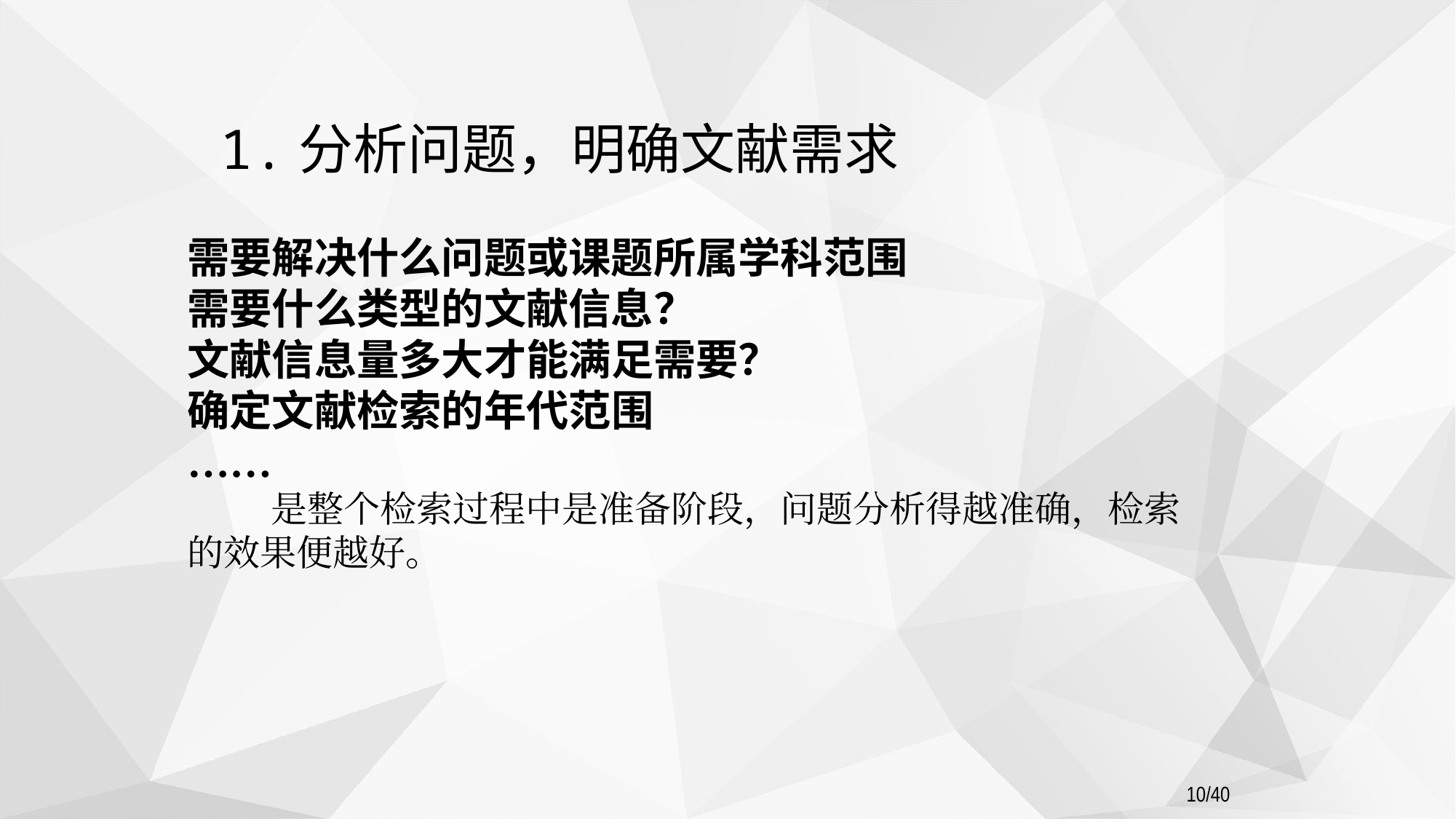

1.分析问题，明确文献需求

需要解决什么问题或课题所属学科范围
需要什么类型的文献信息？
文献信息量多大才能满足需要？
确定文献检索的年代范围
……
          是整个检索过程中是准备阶段，问题分析得越准确，检索的效果便越好。

10/40